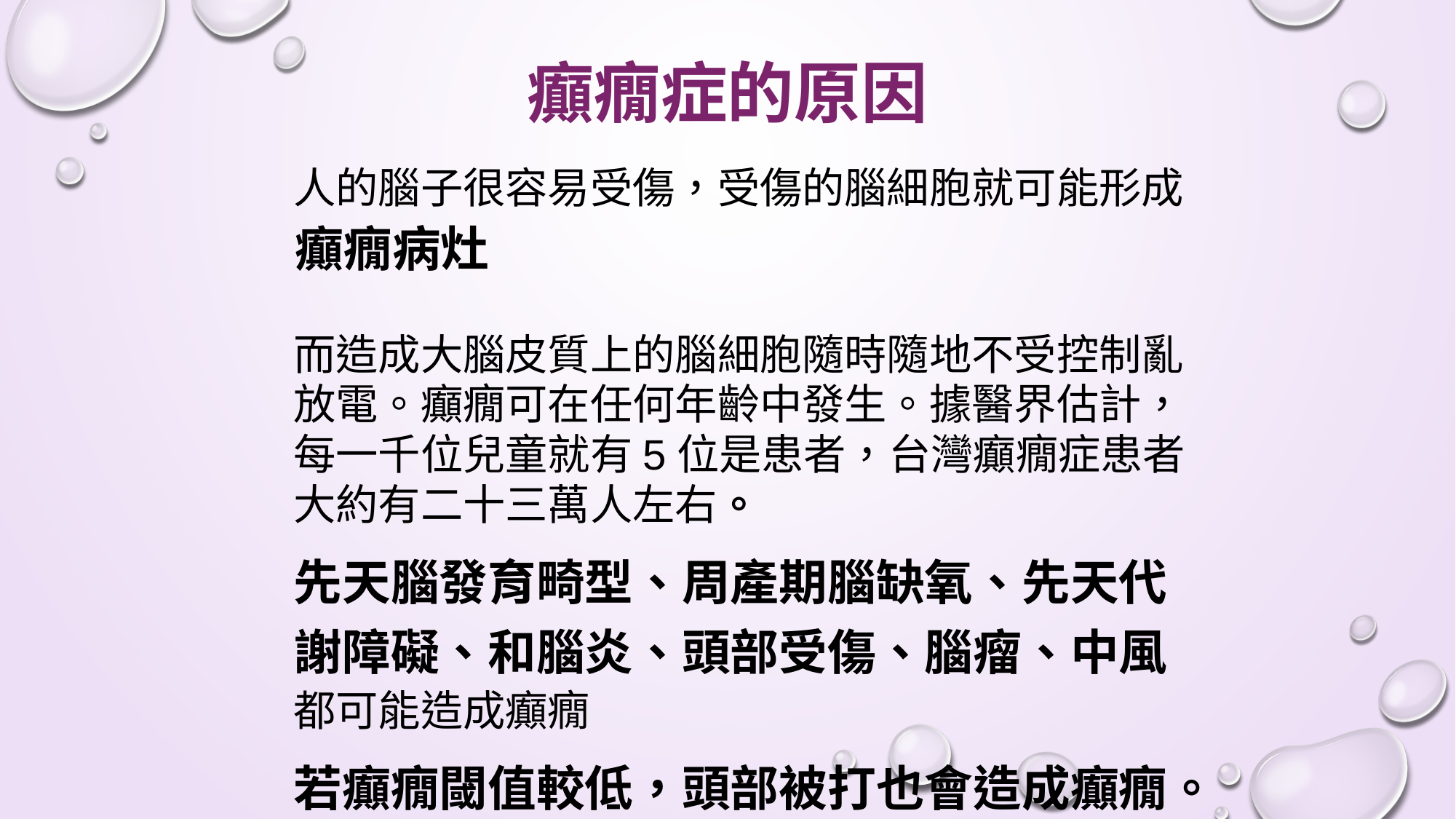

# 癲癇症的原因
人的腦子很容易受傷，受傷的腦細胞就可能形成

而造成大腦皮質上的腦細胞隨時隨地不受控制亂放電。癲癇可在任何年齡中發生。據醫界估計，每一千位兒童就有5位是患者，台灣癲癇症患者大約有二十三萬人左右。
先天腦發育畸型、周產期腦缺氧、先天代謝障礙、和腦炎、頭部受傷、腦瘤、中風
都可能造成癲癇
若癲癇閾值較低，頭部被打也會造成癲癇。
癲癇病灶